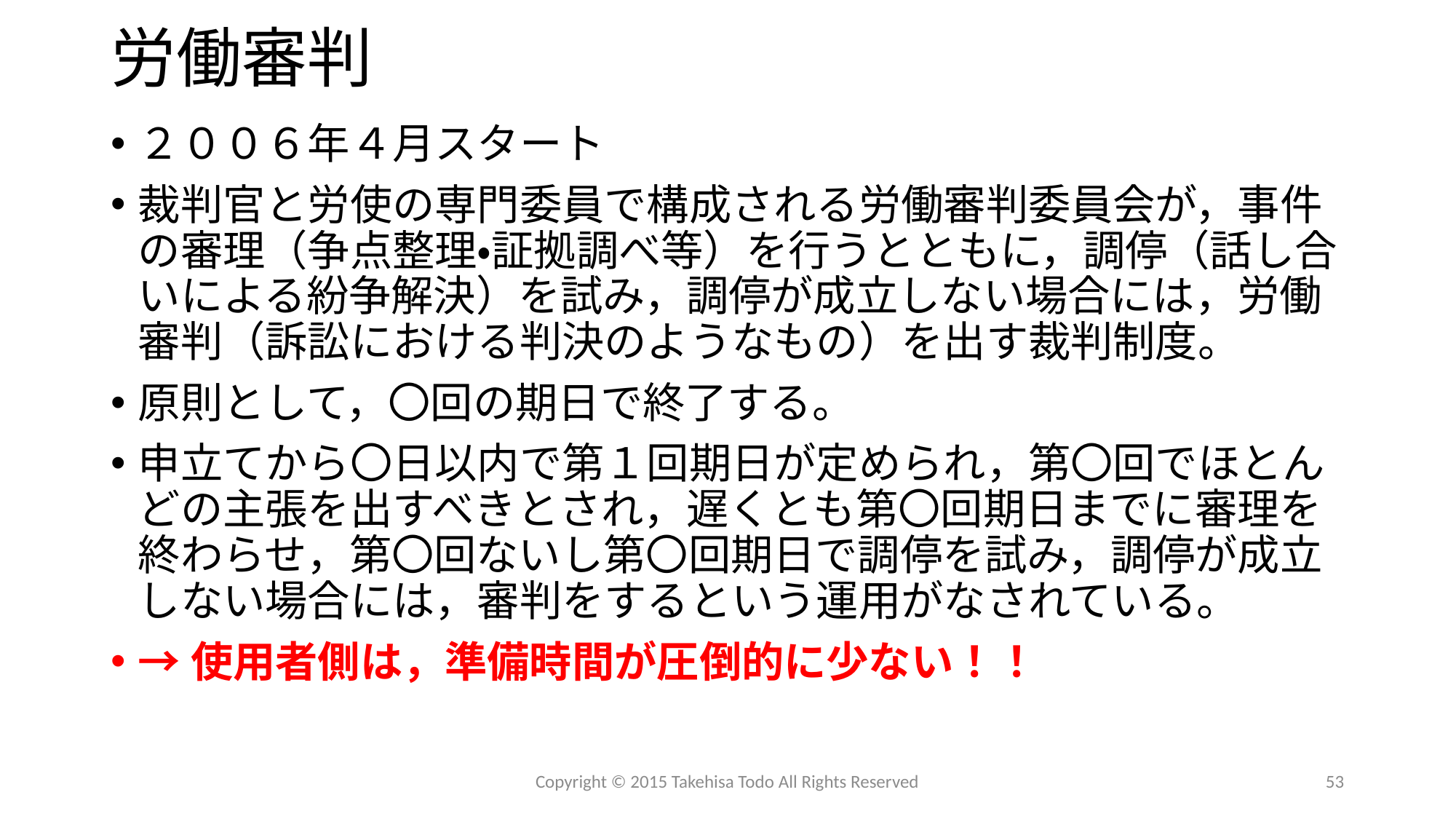

# 労働審判
２００６年４月スタート
裁判官と労使の専門委員で構成される労働審判委員会が，事件の審理（争点整理・証拠調べ等）を行うとともに，調停（話し合いによる紛争解決）を試み，調停が成立しない場合には，労働審判（訴訟における判決のようなもの）を出す裁判制度。
原則として，〇回の期日で終了する。
申立てから〇日以内で第１回期日が定められ，第〇回でほとんどの主張を出すべきとされ，遅くとも第〇回期日までに審理を終わらせ，第〇回ないし第〇回期日で調停を試み，調停が成立しない場合には，審判をするという運用がなされている。
→使用者側は，準備時間が圧倒的に少ない！！

Copyright © 2015 Takehisa Todo All Rights Reserved
53